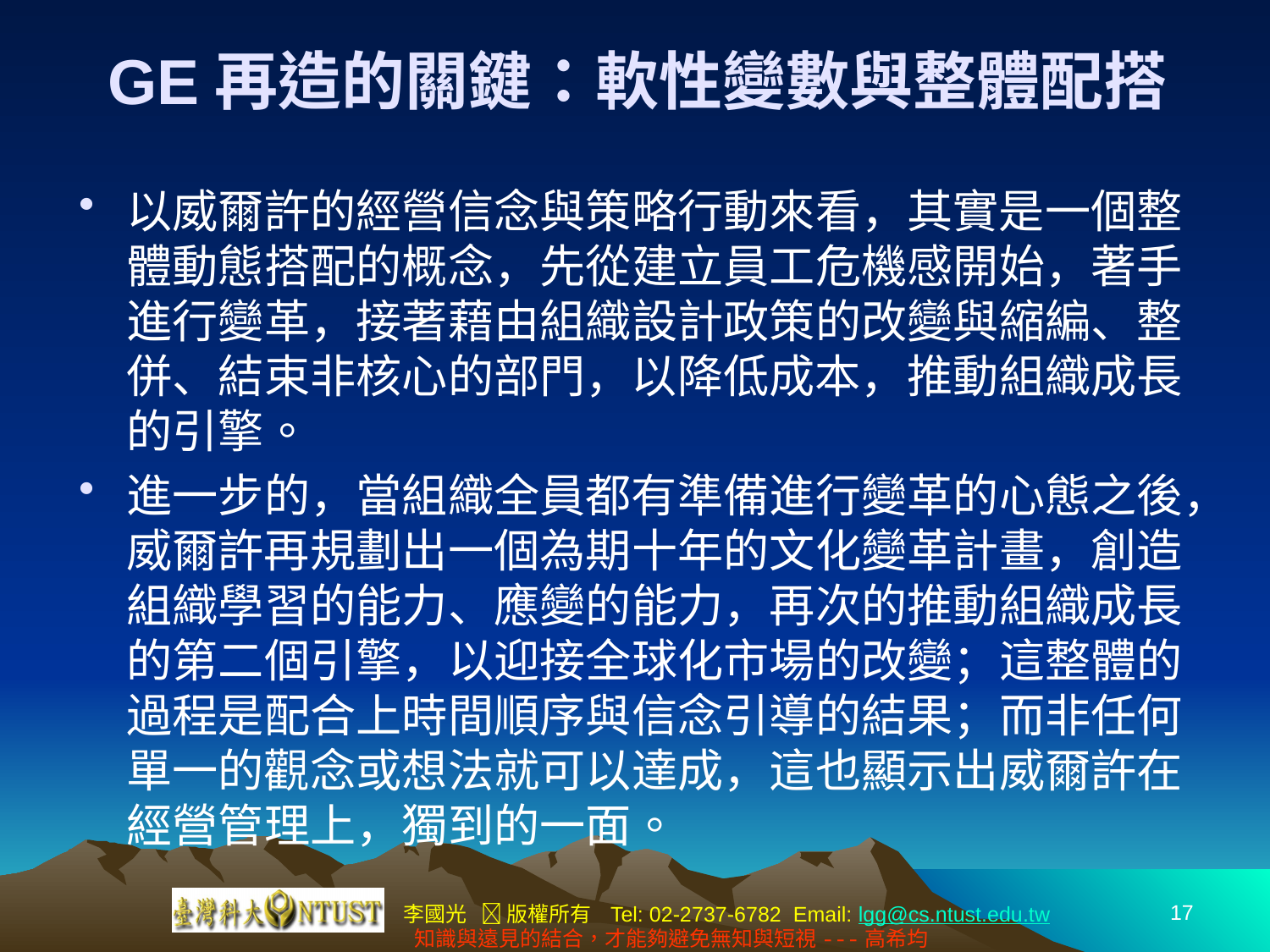

# GE再造的關鍵：軟性變數與整體配搭
以威爾許的經營信念與策略行動來看，其實是一個整體動態搭配的概念，先從建立員工危機感開始，著手進行變革，接著藉由組織設計政策的改變與縮編、整併、結束非核心的部門，以降低成本，推動組織成長的引擎。
進一步的，當組織全員都有準備進行變革的心態之後，威爾許再規劃出一個為期十年的文化變革計畫，創造組織學習的能力、應變的能力，再次的推動組織成長的第二個引擎，以迎接全球化市場的改變；這整體的過程是配合上時間順序與信念引導的結果；而非任何單一的觀念或想法就可以達成，這也顯示出威爾許在經營管理上，獨到的一面。

17